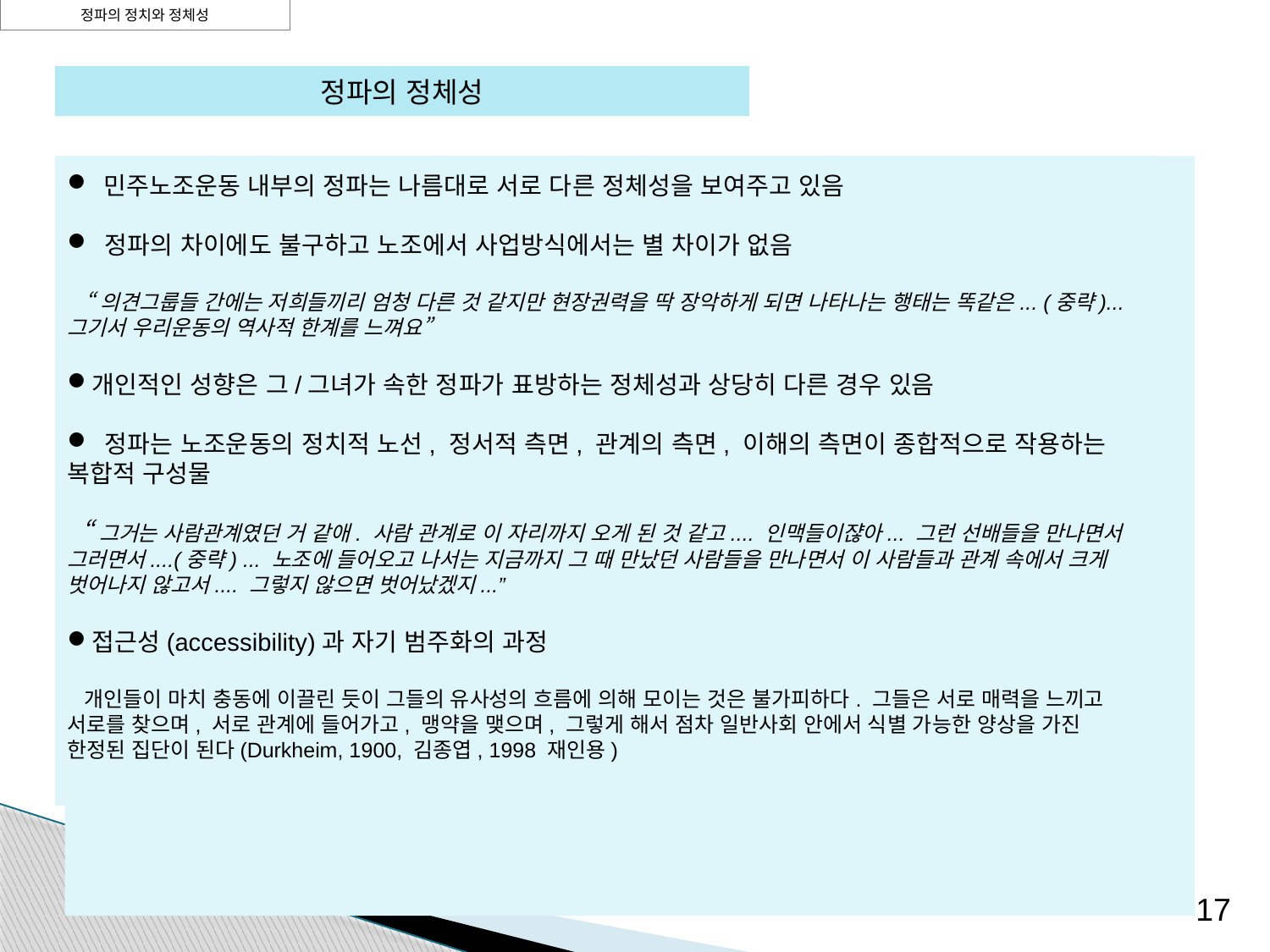

정파의 정치와 정체성
정파의 정체성
 민주노조운동 내부의 정파는 나름대로 서로 다른 정체성을 보여주고 있음

 정파의 차이에도 불구하고 노조에서 사업방식에서는 별 차이가 없음

   “의견그룹들 간에는 저희들끼리 엄청 다른 것 같지만 현장권력을 딱 장악하게 되면 나타나는 행태는 똑같은... (중략)... 그기서 우리운동의 역사적 한계를 느껴요”

개인적인 성향은 그/그녀가 속한 정파가 표방하는 정체성과 상당히 다른 경우 있음

 정파는 노조운동의 정치적 노선, 정서적 측면, 관계의 측면, 이해의 측면이 종합적으로 작용하는 복합적 구성물

  “그거는 사람관계였던 거 같애. 사람 관계로 이 자리까지 오게 된 것 같고.... 인맥들이쟎아... 그런 선배들을 만나면서 그러면서....(중략) ... 노조에 들어오고 나서는 지금까지 그 때 만났던 사람들을 만나면서 이 사람들과 관계 속에서 크게 벗어나지 않고서.... 그렇지 않으면 벗어났겠지...”

접근성(accessibility)과 자기 범주화의 과정

  개인들이 마치 충동에 이끌린 듯이 그들의 유사성의 흐름에 의해 모이는 것은 불가피하다. 그들은 서로 매력을 느끼고 서로를 찾으며, 서로 관계에 들어가고, 맹약을 맺으며, 그렇게 해서 점차 일반사회 안에서 식별 가능한 양상을 가진 한정된 집단이 된다(Durkheim, 1900, 김종엽, 1998 재인용)

17